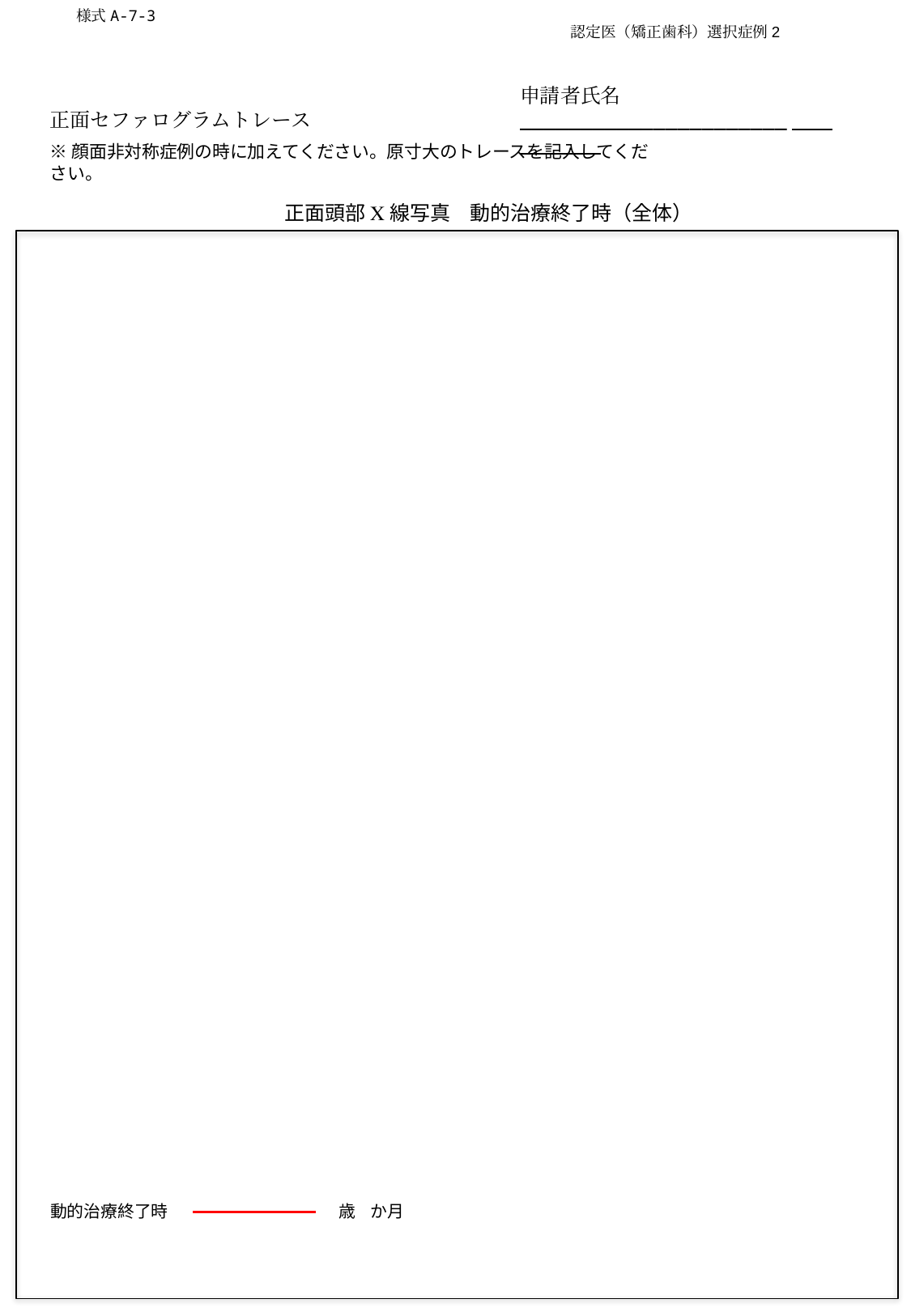

様式A-7-3
　認定医（矯正歯科）選択症例2
申請者氏名______________________
正面セファログラムトレース
※顔面非対称症例の時に加えてください。原寸大のトレースを記入してください。
正面頭部X線写真　動的治療終了時（全体）

動的治療終了時
         歳    か月